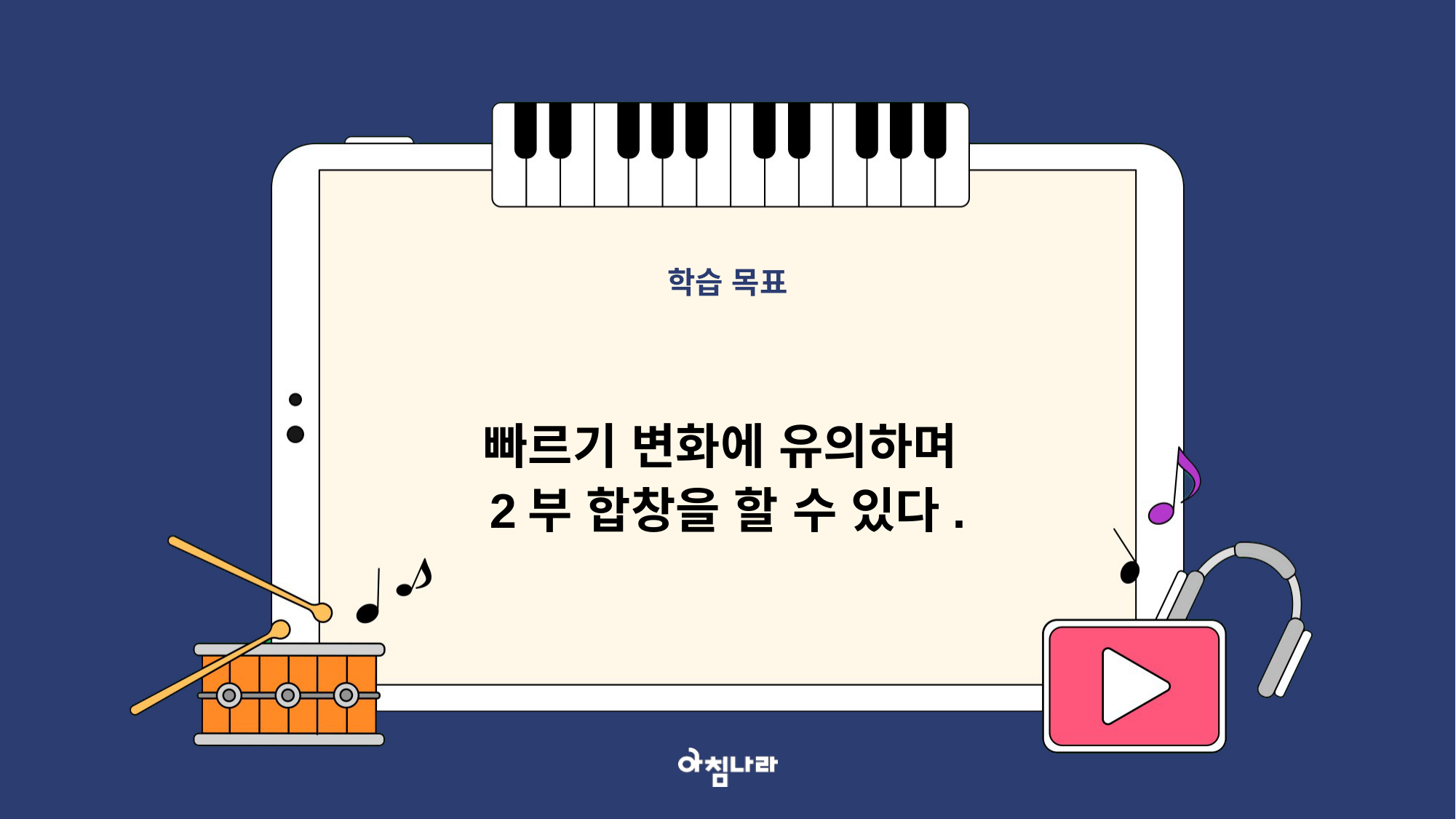

학습 목표
빠르기 변화에 유의하며
2부 합창을 할 수 있다.